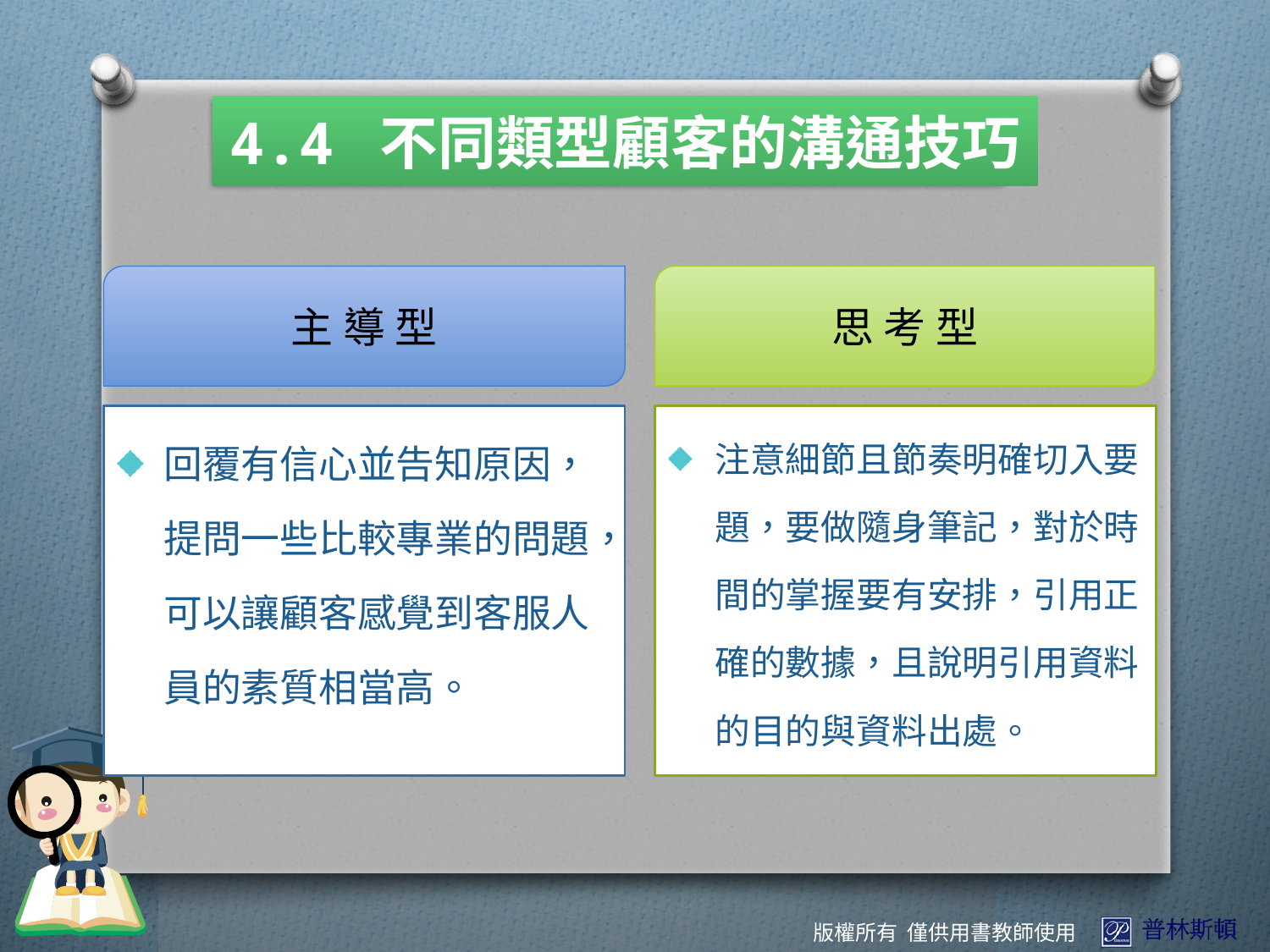

4.4 不同類型顧客的溝通技巧
主 導 型
思 考 型
回覆有信心並告知原因，提問一些比較專業的問題，可以讓顧客感覺到客服人員的素質相當高。
注意細節且節奏明確切入要題，要做隨身筆記，對於時間的掌握要有安排，引用正確的數據，且說明引用資料的目的與資料出處。